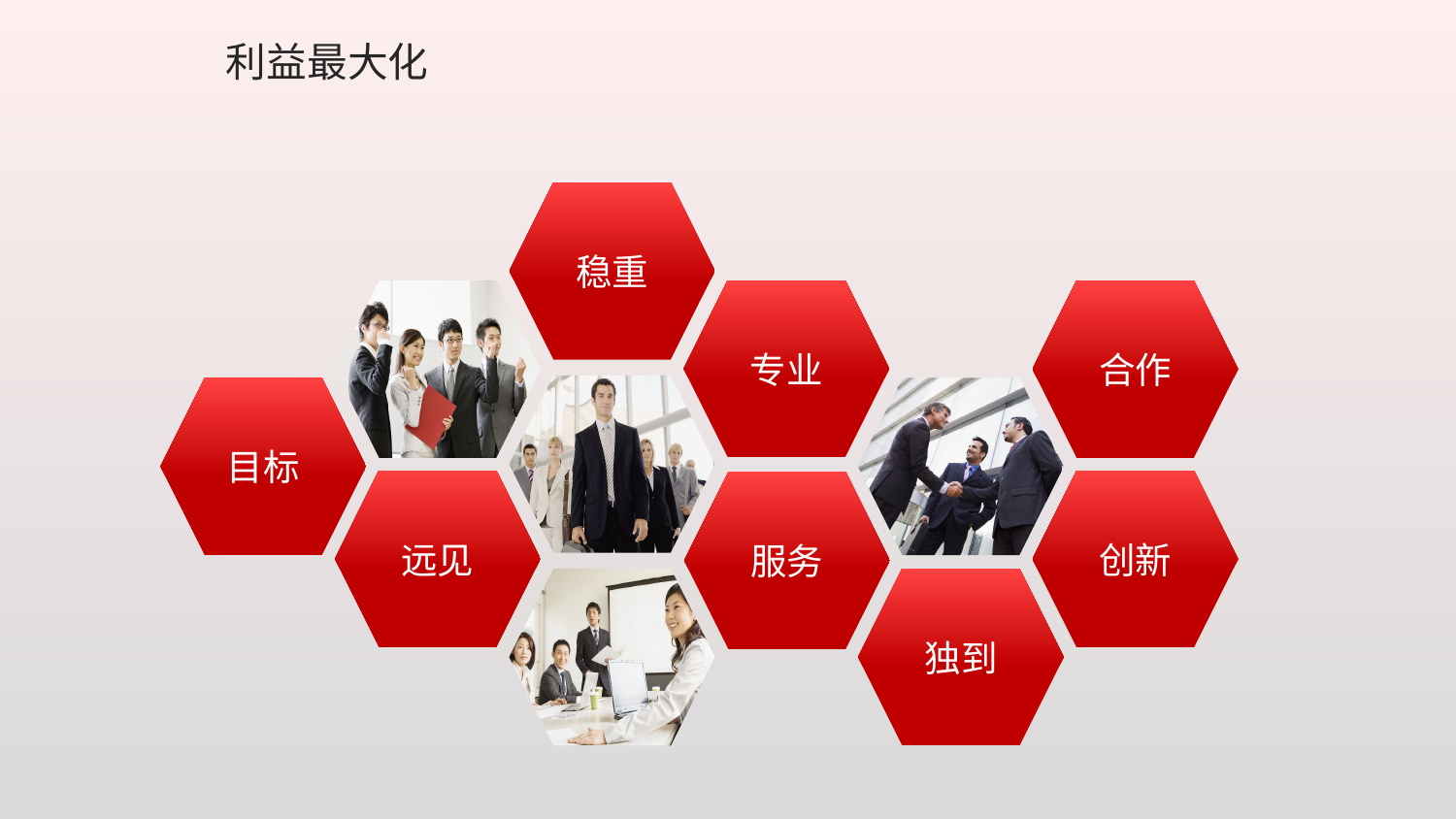

# 利益最大化
稳重
专业

合作

目标

远见
创新
服务

独到
延迟符